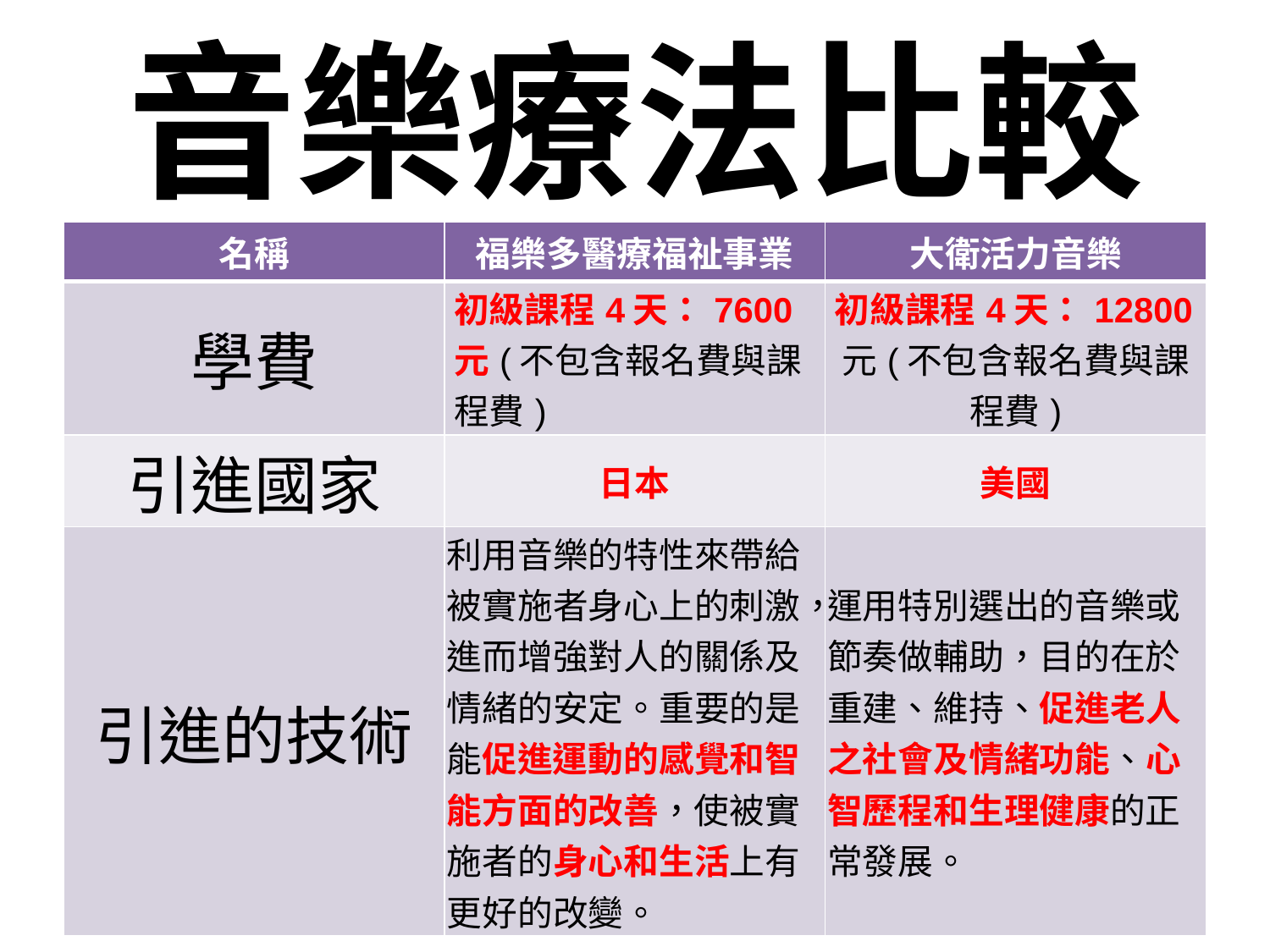

# 音樂療法比較
| 名稱 | 福樂多醫療福祉事業 | 大衛活力音樂 |
| --- | --- | --- |
| 學費 | 初級課程4天：7600元(不包含報名費與課程費) | 初級課程4天：12800元(不包含報名費與課程費) |
| 引進國家 | 日本 | 美國 |
| 引進的技術 | 利用音樂的特性來帶給被實施者身心上的刺激，進而增強對人的關係及情緒的安定。重要的是能促進運動的感覺和智能方面的改善，使被實施者的身心和生活上有更好的改變。 | 運用特別選出的音樂或節奏做輔助，目的在於重建、維持、促進老人之社會及情緒功能、心智歷程和生理健康的正常發展。 |